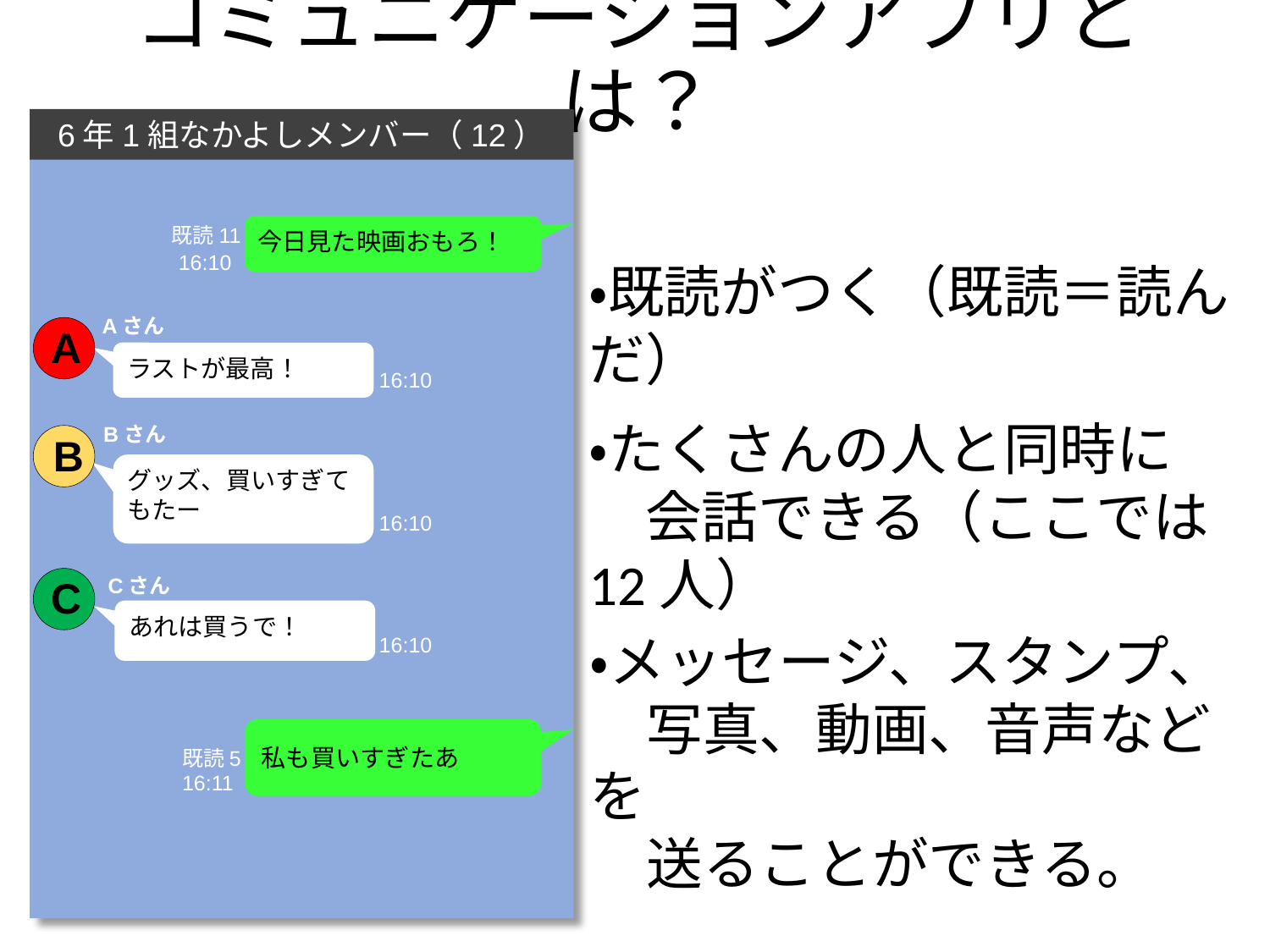

コミュニケーションアプリとは？
6年1組なかよしメンバー（12）

既読11

今日見た映画おもろ！
16:10
Aさん
A

ラストが最高！
16:10
Bさん
B

グッズ、買いすぎてもたー
16:10
C
Cさん

あれは買うで！
16:10

私も買いすぎたあ
既読5
16:11
・既読がつく（既読＝読んだ）
・たくさんの人と同時に
　会話できる（ここでは12人）
・メッセージ、スタンプ、
　写真、動画、音声などを
　送ることができる。